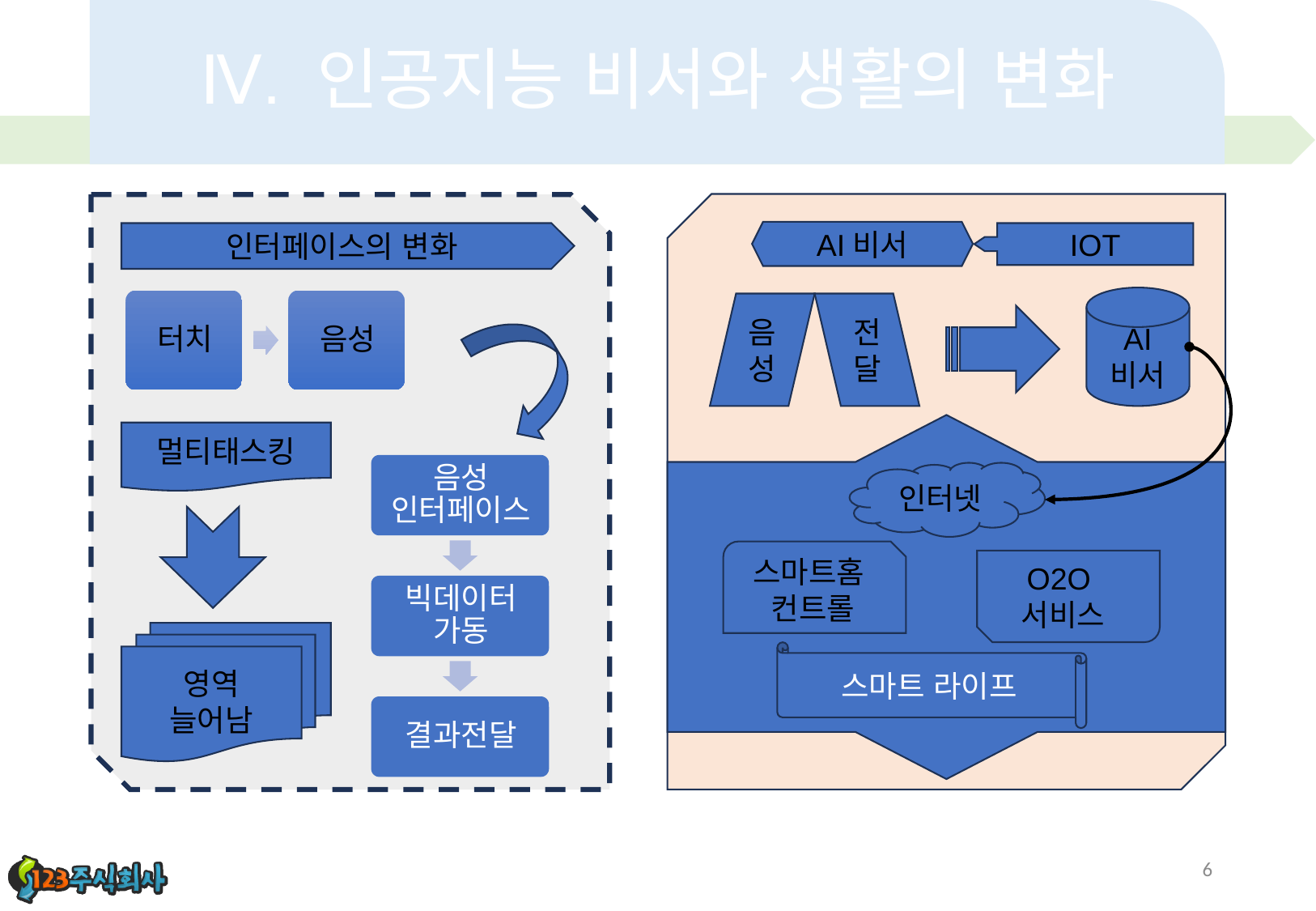

# Ⅳ. 인공지능 비서와 생활의 변화
터치

음성

인터페이스의 변화

멀티태스킹
음성
인터페이스

빅데이터
가동

결과전달

영역
늘어남

AI비서
AI
비서
음성
전달

인터넷
스마트홈
컨트롤

O2O
서비스
스마트 라이프
IOT
6